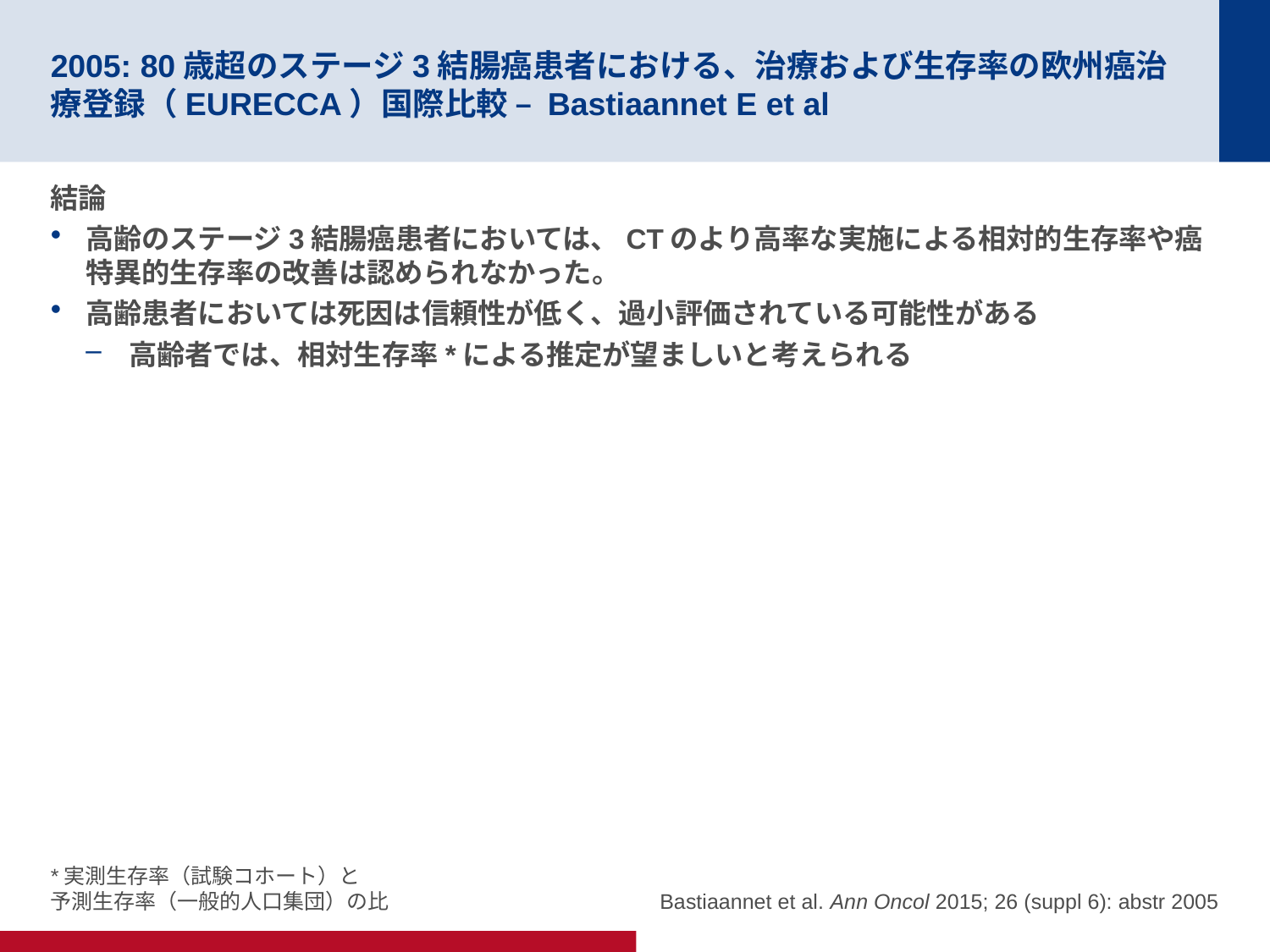

# 2005: 80歳超のステージ3結腸癌患者における、治療および生存率の欧州癌治療登録（EURECCA）国際比較 – Bastiaannet E et al
結論
高齢のステージ3結腸癌患者においては、CTのより高率な実施による相対的生存率や癌特異的生存率の改善は認められなかった。
高齢患者においては死因は信頼性が低く、過小評価されている可能性がある
高齢者では、相対生存率*による推定が望ましいと考えられる
*実測生存率（試験コホート）と
予測生存率（一般的人口集団）の比
Bastiaannet et al. Ann Oncol 2015; 26 (suppl 6): abstr 2005